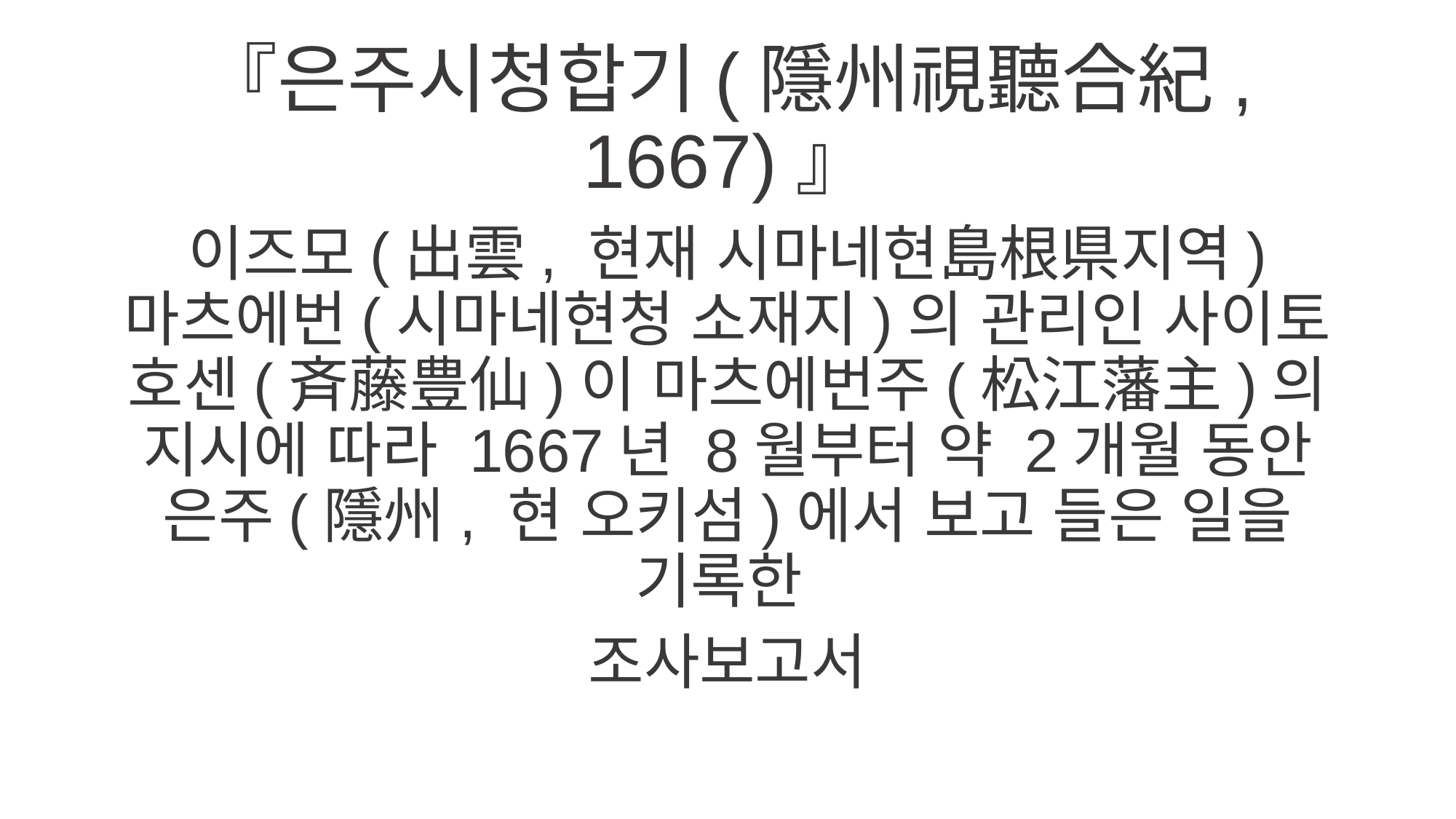

# 『은주시청합기(隱州視聽合紀, 1667)』
이즈모(出雲, 현재 시마네현島根県지역) 마츠에번(시마네현청 소재지)의 관리인 사이토 호센(斉藤豊仙)이 마츠에번주(松江藩主)의 지시에 따라 1667년 8월부터 약 2개월 동안 은주(隱州, 현 오키섬)에서 보고 들은 일을 기록한
조사보고서